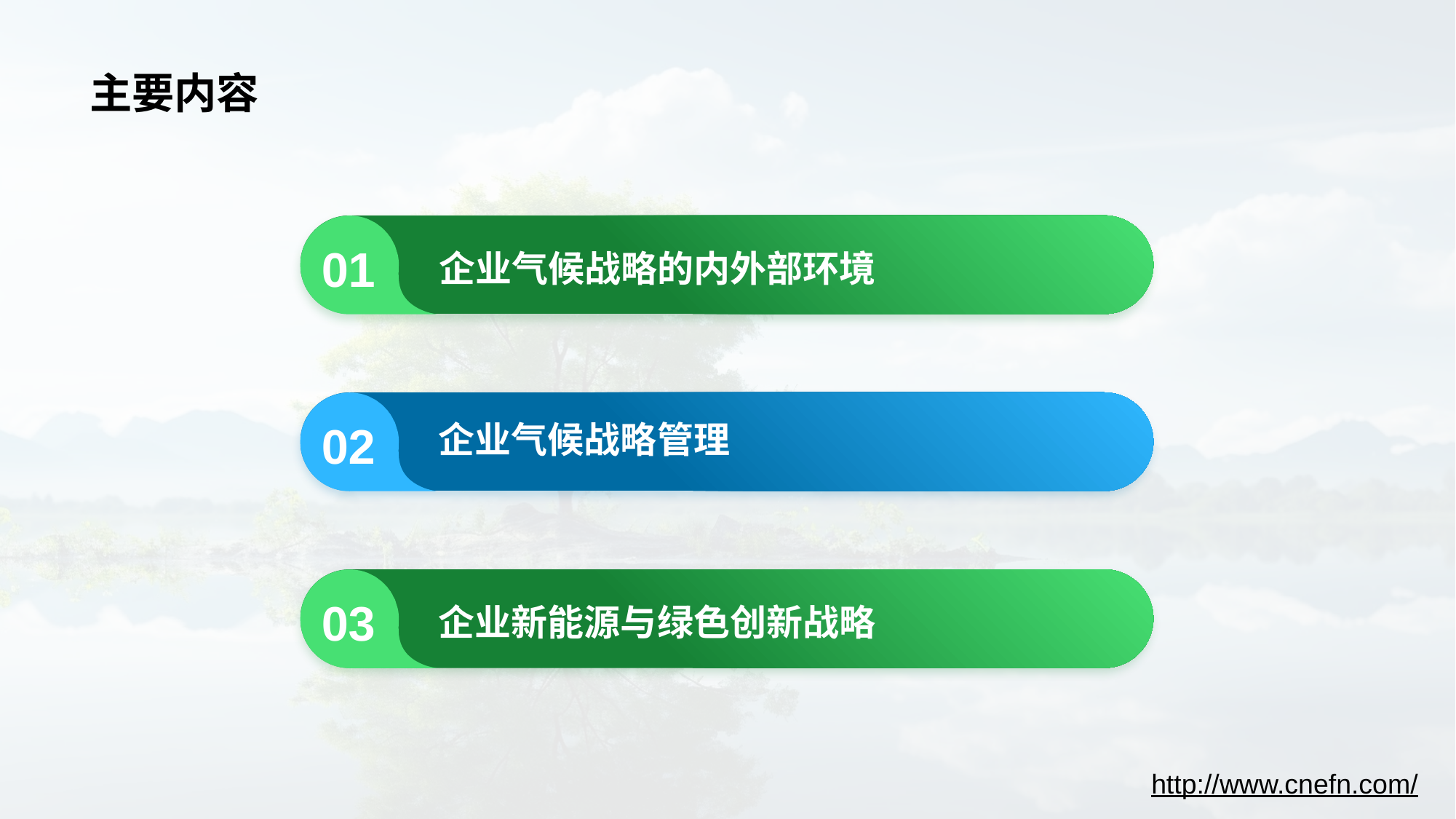

# 主要内容

01
企业气候战略的内外部环境

02
企业气候战略管理

03
企业新能源与绿色创新战略